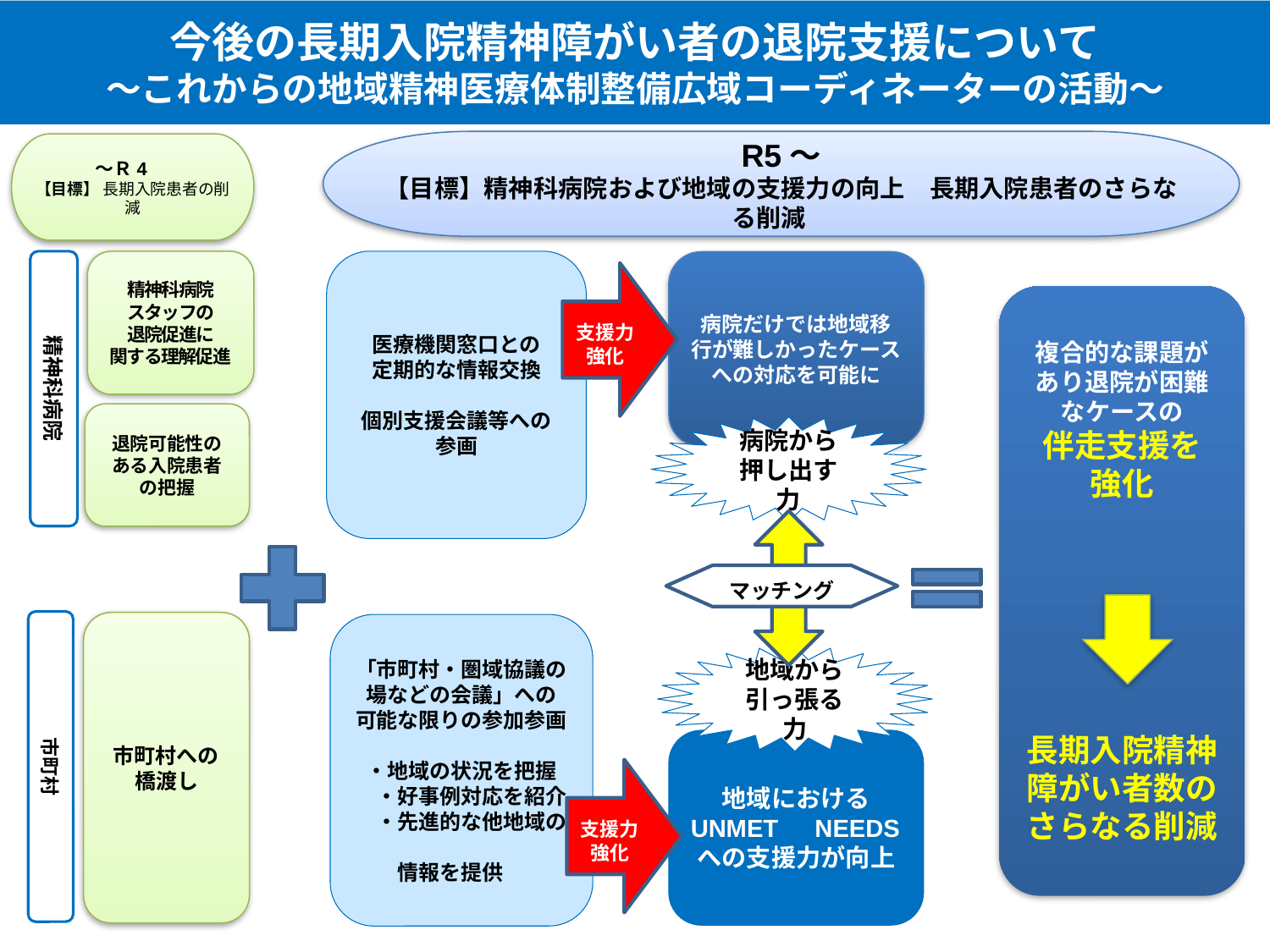

今後の長期入院精神障がい者の退院支援について
～これからの地域精神医療体制整備広域コーディネーターの活動～
R5～
【目標】精神科病院および地域の支援力の向上　長期入院患者のさらなる削減
～Ｒ4
【目標】 長期入院患者の削減
精神科病院
スタッフの
退院促進に
関する理解促進
医療機関窓口との
定期的な情報交換

個別支援会議等への
参画
精神科病院
病院だけでは地域移行が難しかったケースへの対応を可能に
支援力強化
複合的な課題が
あり退院が困難なケースの
伴走支援を
強化

長期入院精神障がい者数のさらなる削減
退院可能性の
ある入院患者の把握
病院から
押し出す力

マッチング

市町村
市町村への
橋渡し
「市町村・圏域協議の場などの会議」への
可能な限りの参加参画
・地域の状況を把握
　・好事例対応を紹介
　・先進的な他地域の　
　　情報を提供
地域から
引っ張る力
地域における
UNMET　NEEDSへの支援力が向上
支援力強化